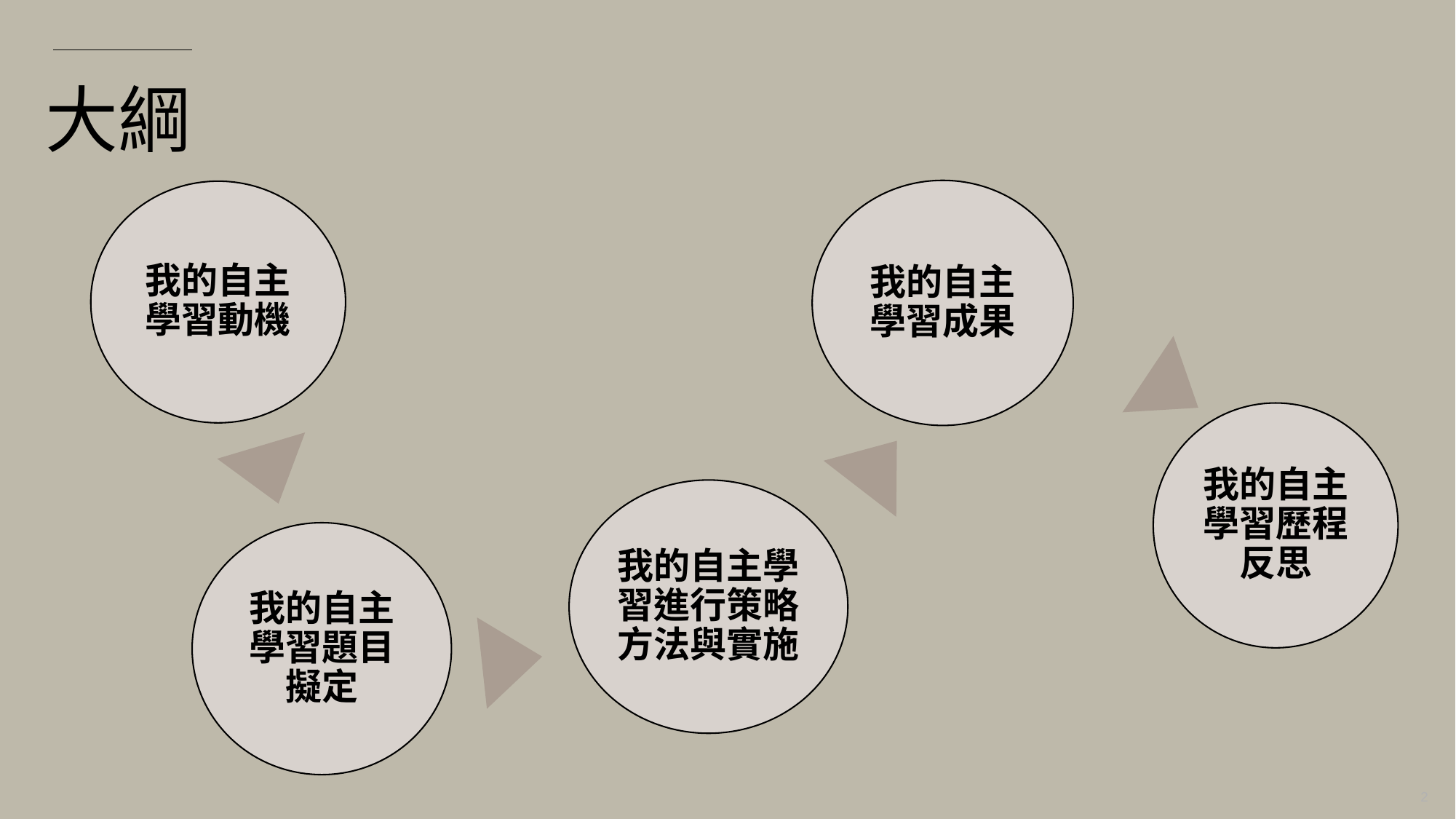

大綱
我的自主學習動機
我的自主學習題目擬定
我的自主學習進行策略方法與實施
我的自主學習成果
我的自主學習歷程反思

2